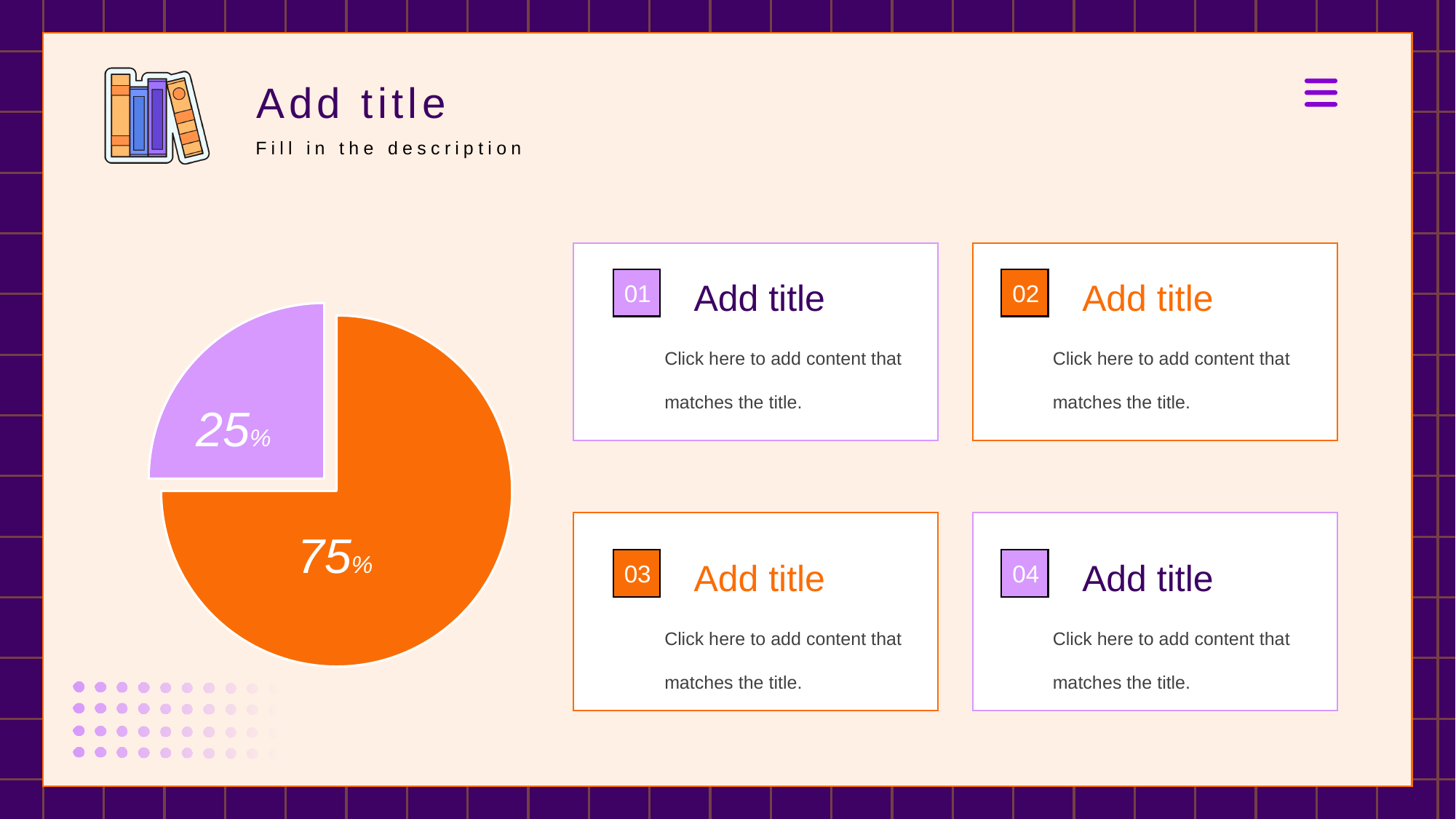

Add title
Fill in the description

01
Add title
Click here to add content that matches the title.

02
Add title
Click here to add content that matches the title.

### Chart

| Category | 销售额 |
|---|---|
| 第一季度 | 7.5 |
| 第二季度 | 2.5 |
25%
75%

03
Add title
Click here to add content that matches the title.

04
Add title
Click here to add content that matches the title.